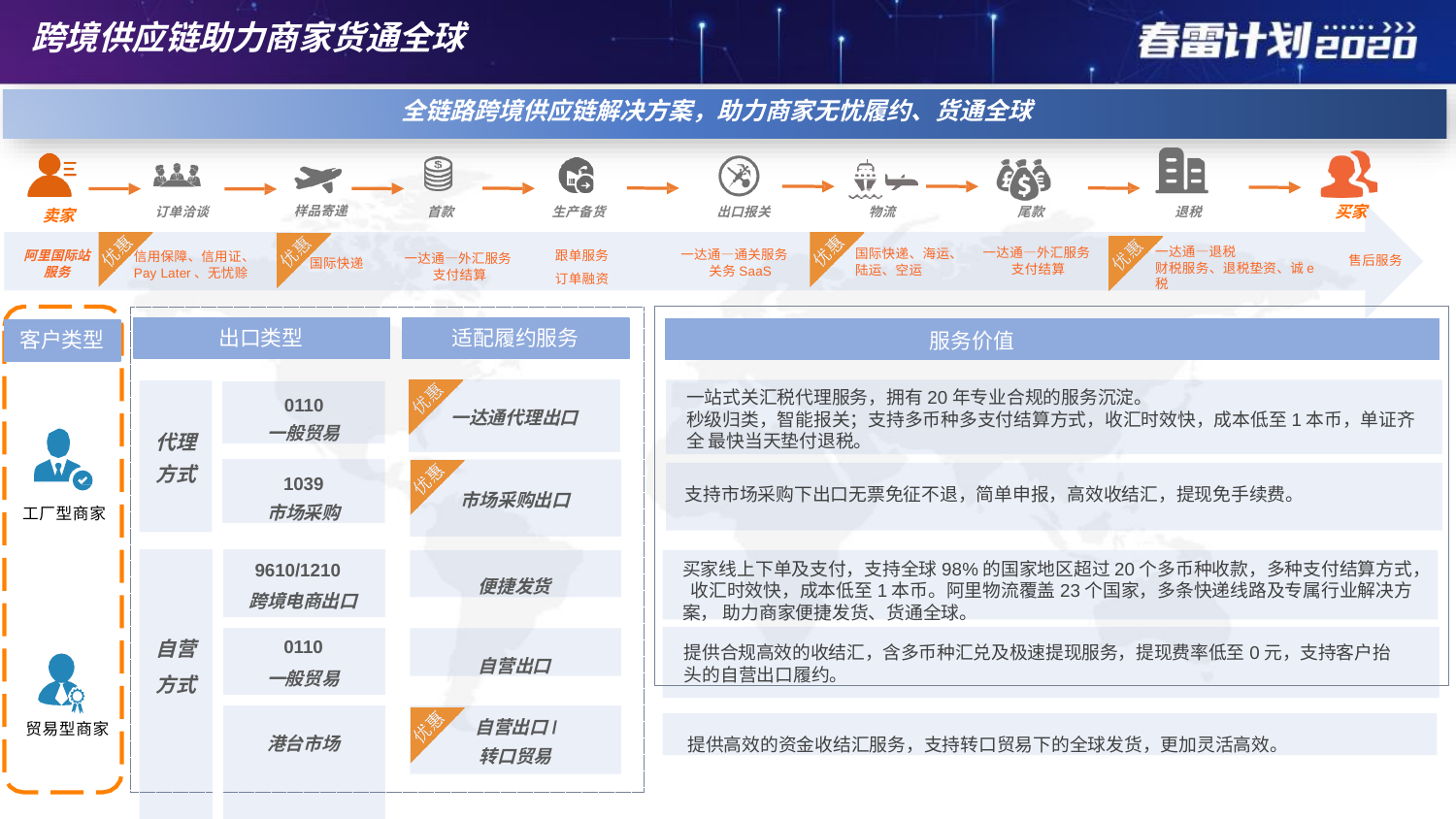

# 跨境供应链助力商家货通全球

全链路跨境供应链解决方案，助力商家无忧履约、货通全球

买家
样品寄递
订单洽谈
首款
生产备货
出口报关
尾款
退税
物流

卖家

跟单服务 订单融资
一达通—退税
财税服务、退税垫资、诚e税
一达通—外汇服务 支付结算
国际快递、海运、 陆运、空运
一达通—通关服务 关务SaaS
阿里国际站 服务
信用保障、信用证、
Pay Later、无忧赊
一达通—外汇服务 支付结算
售后服务
国际快递
服务价值

一站式关汇税代理服务，拥有20年专业合规的服务沉淀。
秒级归类，智能报关；支持多币种多支付结算方式，收汇时效快，成本低至1本币，单证齐全 最快当天垫付退税。

支持市场采购下出口无票免征不退，简单申报，高效收结汇，提现免手续费。

买家线上下单及支付，支持全球98%的国家地区超过20个多币种收款，多种支付结算方式，  收汇时效快，成本低至1本币。阿里物流覆盖23个国家，多条快递线路及专属行业解决方案， 助力商家便捷发货、货通全球。
提供合规高效的收结汇，含多币种汇兑及极速提现服务，提现费率低至0元，支持客户抬
头的自营出口履约。

出口类型
适配履约服务
客户类型

0110
一般贸易
一达通代理出口
代理 方式

1039
市场采购

市场采购出口
工厂型商家
| 自营 方式 | 9610/1210 跨境电商出口 |
| --- | --- |
|  | 0110 一般贸易 |
|  | 港台市场 |

便捷发货

自营出口

自营出口/ 转口贸易

提供高效的资金收结汇服务，支持转口贸易下的全球发货，更加灵活高效。
贸易型商家